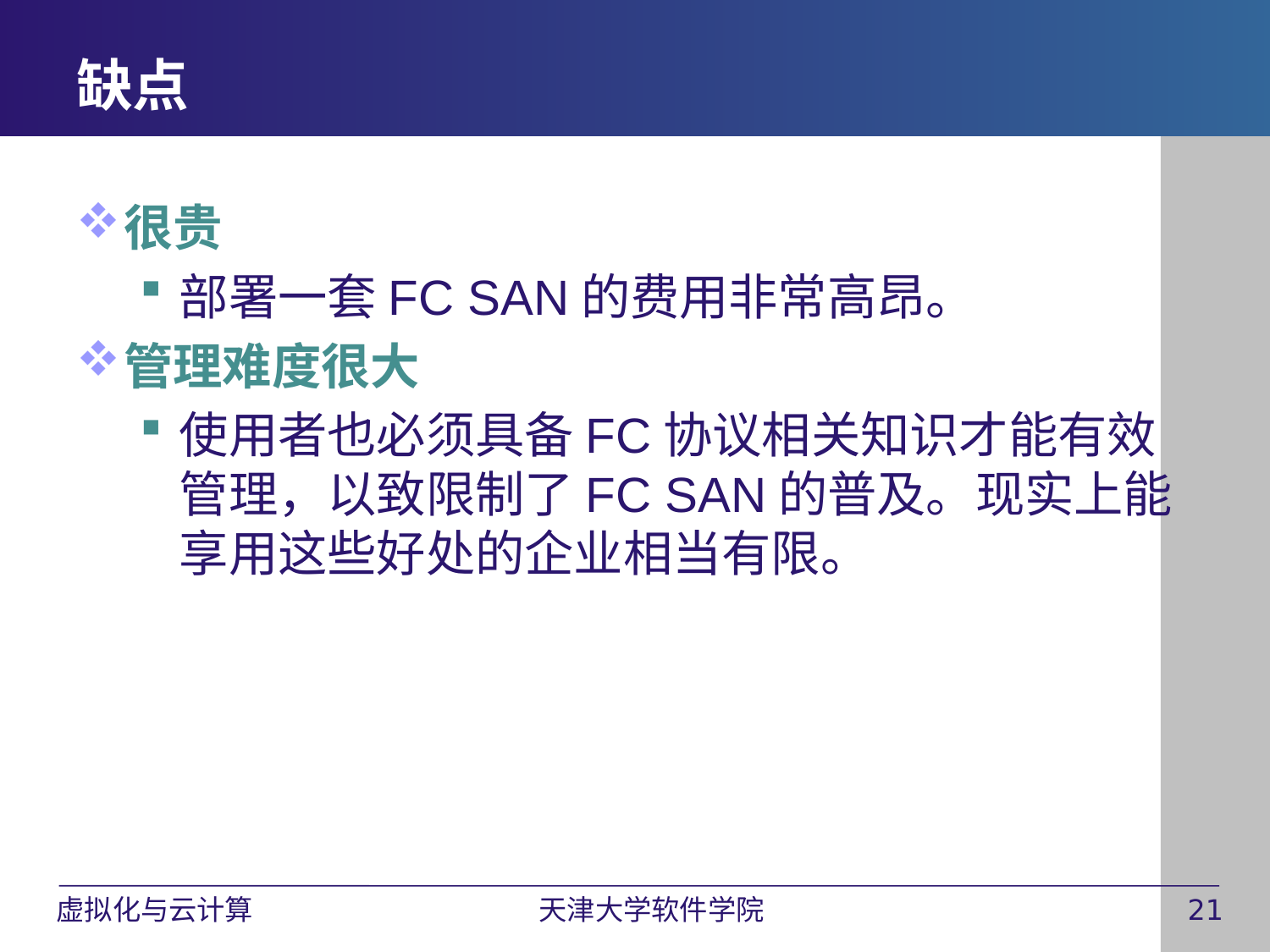

# 缺点
很贵
部署一套FC SAN的费用非常高昂。
管理难度很大
使用者也必须具备FC协议相关知识才能有效管理，以致限制了FC SAN的普及。现实上能享用这些好处的企业相当有限。